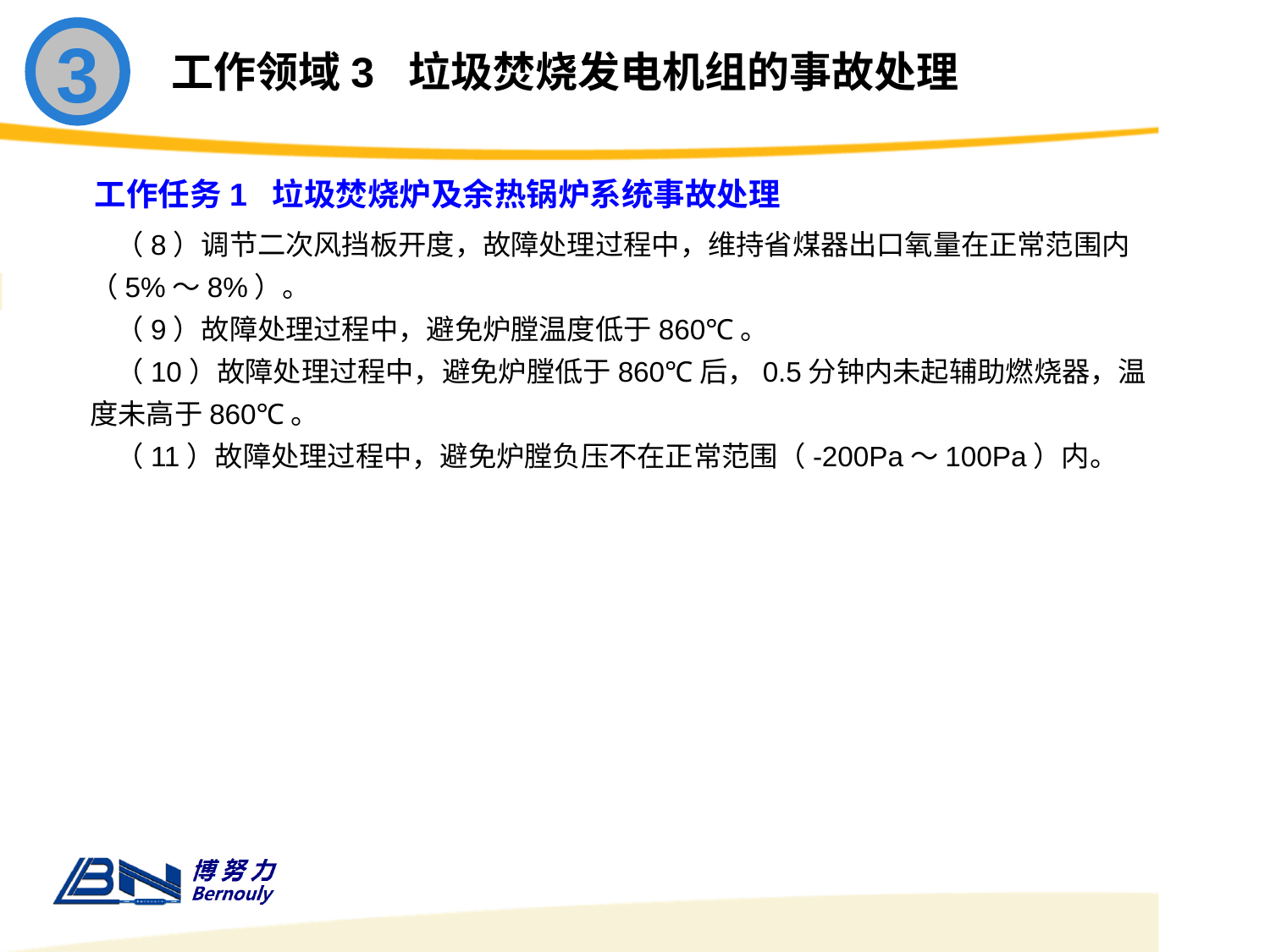

3
工作领域3  垃圾焚烧发电机组的事故处理
工作任务1  垃圾焚烧炉及余热锅炉系统事故处理
   （8）调节二次风挡板开度，故障处理过程中，维持省煤器出口氧量在正常范围内（5%～8%）。
   （9）故障处理过程中，避免炉膛温度低于860℃。
   （10）故障处理过程中，避免炉膛低于860℃后，0.5分钟内未起辅助燃烧器，温度未高于860℃。
   （11）故障处理过程中，避免炉膛负压不在正常范围（-200Pa～100Pa）内。